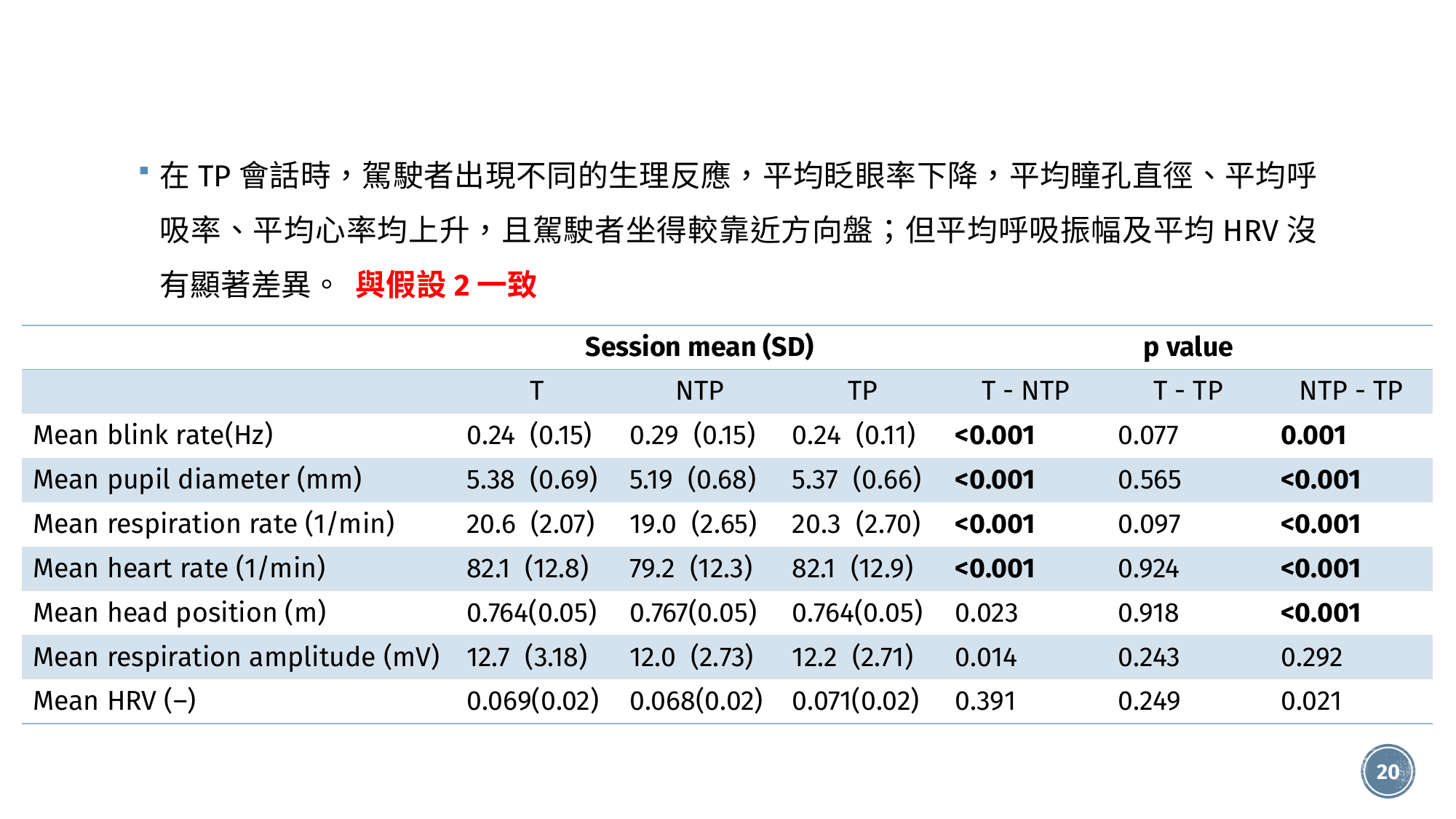

在TP會話時，駕駛者出現不同的生理反應，平均眨眼率下降，平均瞳孔直徑、平均呼吸率、平均心率均上升，且駕駛者坐得較靠近方向盤；但平均呼吸振幅及平均HRV沒有顯著差異。  與假設2一致
|  | Session mean (SD) |  |  | p value |  |  |
| --- | --- | --- | --- | --- | --- | --- |
|  | T | NTP | TP | T - NTP | T - TP | NTP - TP |
| Mean blink rate(Hz) | 0.24 (0.15) | 0.29 (0.15) | 0.24 (0.11) | <0.001 | 0.077 | 0.001 |
| Mean pupil diameter (mm) | 5.38 (0.69) | 5.19 (0.68) | 5.37 (0.66) | <0.001 | 0.565 | <0.001 |
| Mean respiration rate (1/min) | 20.6 (2.07) | 19.0 (2.65) | 20.3 (2.70) | <0.001 | 0.097 | <0.001 |
| Mean heart rate (1/min) | 82.1 (12.8) | 79.2 (12.3) | 82.1 (12.9) | <0.001 | 0.924 | <0.001 |
| Mean head position (m) | 0.764(0.05) | 0.767(0.05) | 0.764(0.05) | 0.023 | 0.918 | <0.001 |
| Mean respiration amplitude (mV) | 12.7 (3.18) | 12.0 (2.73) | 12.2 (2.71) | 0.014 | 0.243 | 0.292 |
| Mean HRV (–) | 0.069(0.02) | 0.068(0.02) | 0.071(0.02) | 0.391 | 0.249 | 0.021 |
20